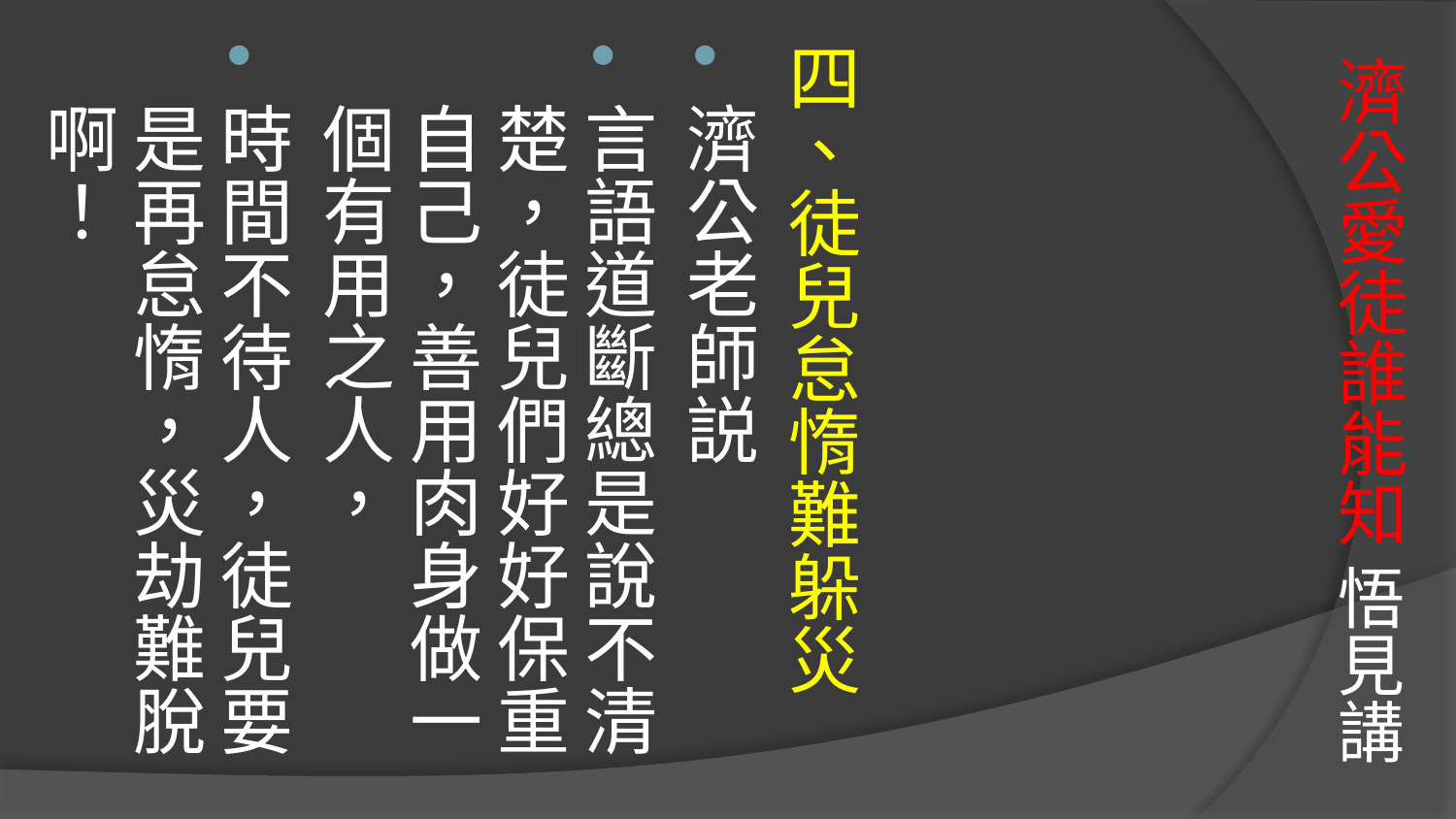

四、徒兒怠惰難躲災
濟公老師説
言語道斷總是說不清楚，徒兒們好好保重自己，善用肉身做一個有用之人，
時間不待人，徒兒要是再怠惰，災劫難脫啊！
# 濟公愛徒誰能知 悟見講